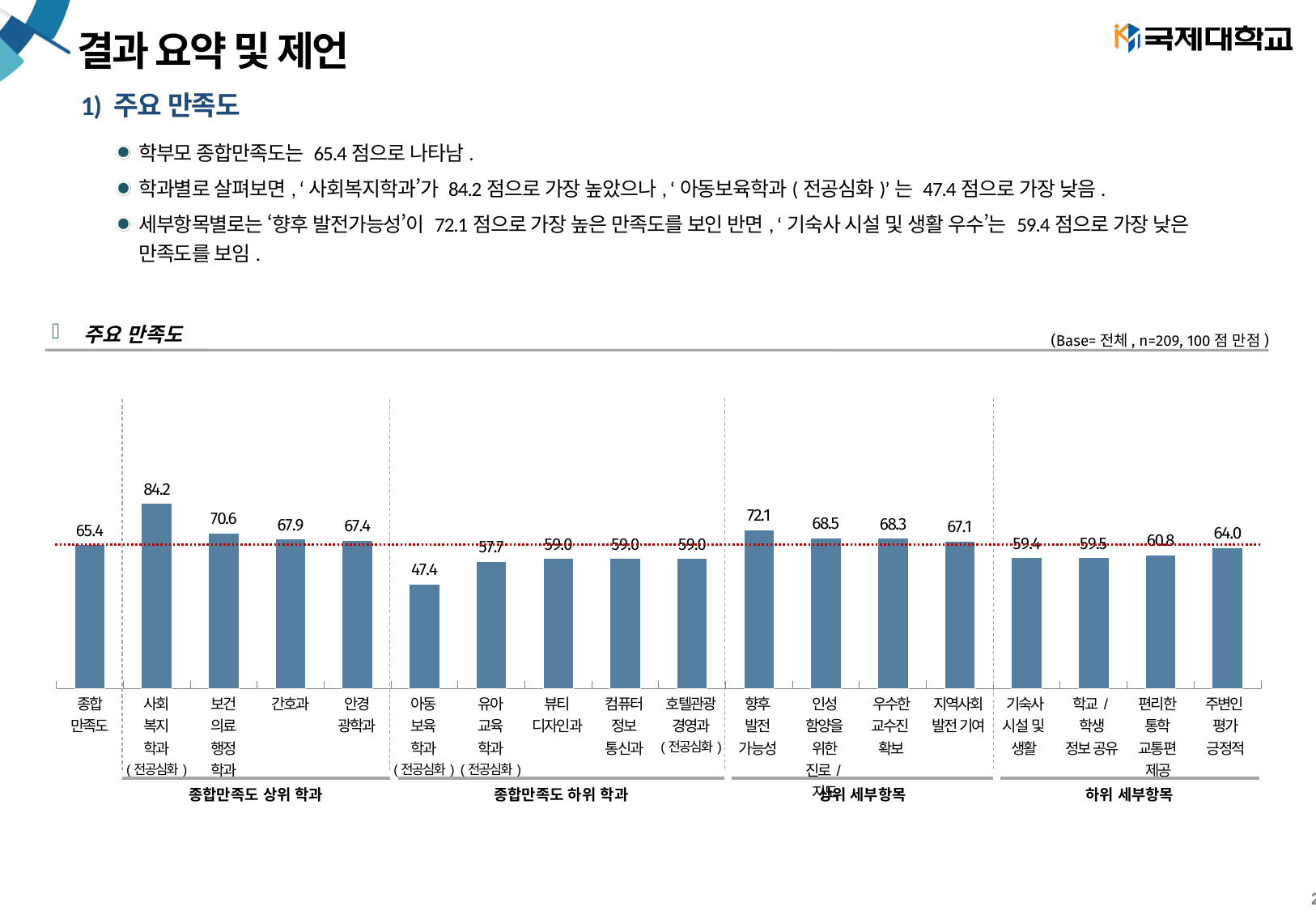

# 결과 요약 및 제언
1) 주요 만족도
학부모 종합만족도는 65.4점으로 나타남.
학과별로 살펴보면, ‘사회복지학과’가 84.2점으로 가장 높았으나, ‘아동보육학과(전공심화)’는 47.4점으로 가장 낮음.
세부항목별로는 ‘향후 발전가능성’이 72.1점으로 가장 높은 만족도를 보인 반면, ‘기숙사 시설 및 생활 우수’는 59.4점으로 가장 낮은
만족도를 보임.
주요 만족도
(Base=전체, n=209, 100점 만점)

### Chart

| Category | 2018년 |
|---|---|
| 전체 | 65.4 |
| 간호과2 | 84.2 |
| 건축과 | 70.6 |
| 경호보안과 | 67.9 |
| 군사학과 | 67.4 |
| 모델과 | 47.4 |
| 보건의료행정과 | 57.7 |
| 뷰티디자인과 | 59.0 |
| 사회복지과 | 59.0 |
| 산업디자인과 | 59.0 |
| 세무회계과 | 72.1 |
| 아동보육과 | 68.5 |
| 안경광학과 | 68.3 |
| 엔터테인먼트과 | 67.1 |
| 유아교육과 | 59.4 |
| 자동차기계과 | 59.5 |
| 전기과 | 60.8 |
| 컴퓨터정보통신과 | 64.0 |
| 종합 만족도 | 사회 복지 학과 (전공심화) | 보건 의료 행정 학과 | 간호과 | 안경 광학과 | 아동 보육 학과 (전공심화) | 유아 교육 학과 (전공심화) | 뷰티 디자인과 | 컴퓨터 정보 통신과 | 호텔관광 경영과 (전공심화) | 향후 발전 가능성 | 인성 함양을 위한 진로/지도 | 우수한 교수진 확보 | 지역사회 발전 기여 | 기숙사 시설 및 생활 | 학교/학생 정보 공유 | 편리한 통학 교통편 제공 | 주변인 평가 긍정적 |
| --- | --- | --- | --- | --- | --- | --- | --- | --- | --- | --- | --- | --- | --- | --- | --- | --- | --- |
| 상위 세부항목 |
| --- |
| 하위 세부항목 |
| --- |
| 종합만족도 하위 학과 |
| --- |
| 종합만족도 상위 학과 |
| --- |